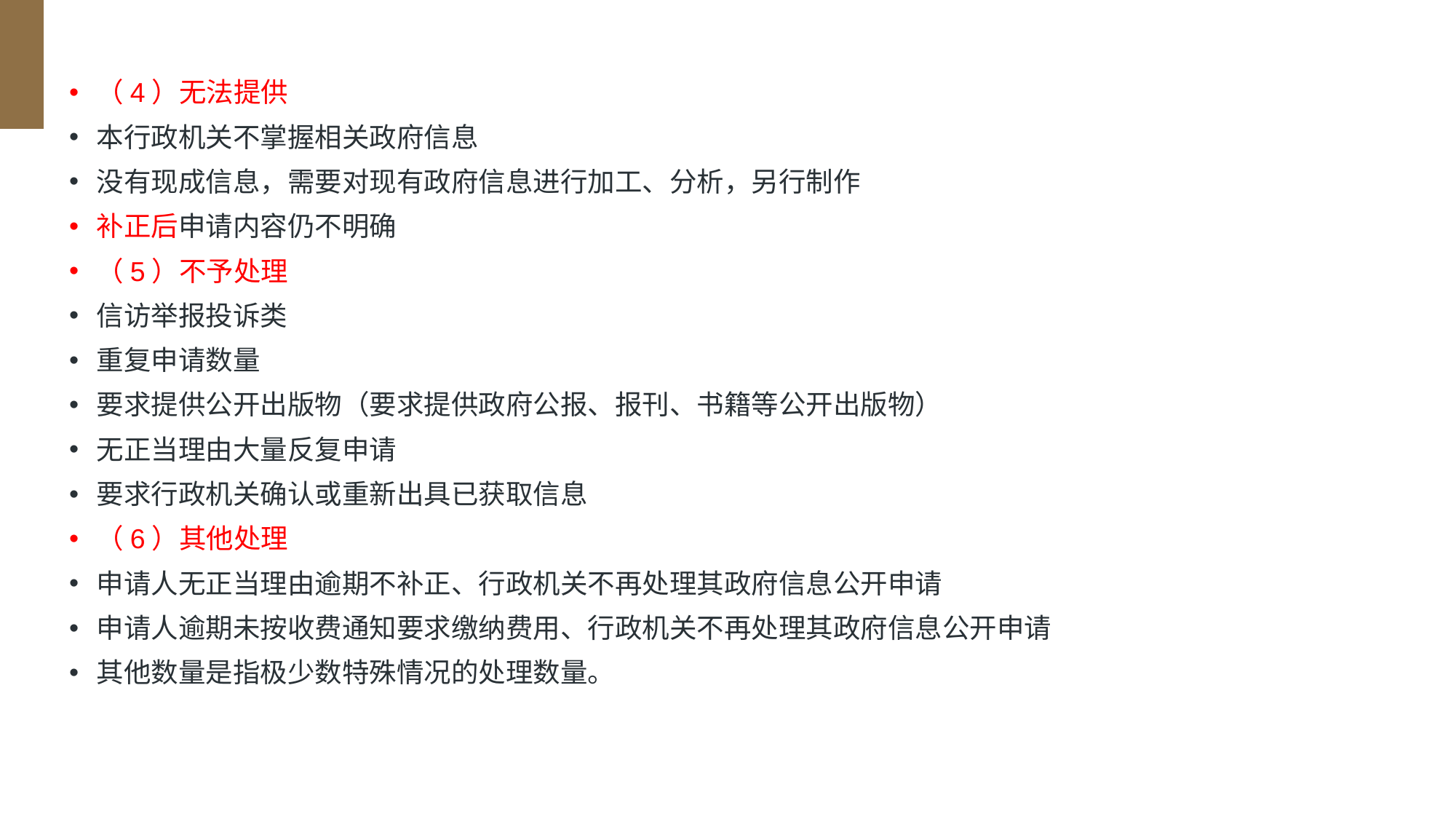

（4）无法提供
本行政机关不掌握相关政府信息
没有现成信息，需要对现有政府信息进行加工、分析，另行制作
补正后申请内容仍不明确
（5）不予处理
信访举报投诉类
重复申请数量
要求提供公开出版物（要求提供政府公报、报刊、书籍等公开出版物）
无正当理由大量反复申请
要求行政机关确认或重新出具已获取信息
（6）其他处理
申请人无正当理由逾期不补正、行政机关不再处理其政府信息公开申请
申请人逾期未按收费通知要求缴纳费用、行政机关不再处理其政府信息公开申请
其他数量是指极少数特殊情况的处理数量。